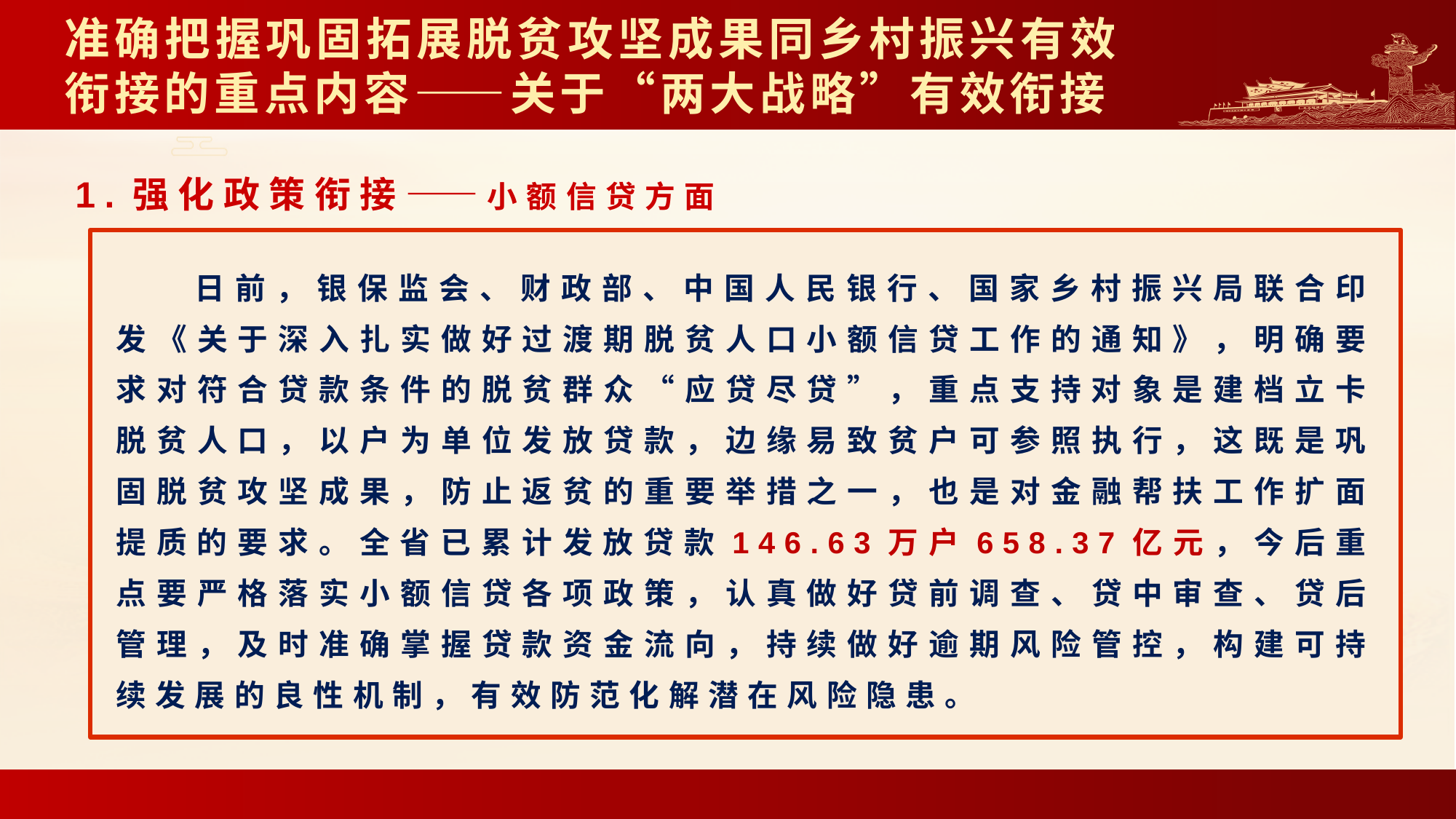

# 准确把握巩固拓展脱贫攻坚成果同乡村振兴有效衔接的重点内容——关于“两大战略”有效衔接
1.强化政策衔接——小额信贷方面
日前，银保监会、财政部、中国人民银行、国家乡村振兴局联合印发《关于深入扎实做好过渡期脱贫人口小额信贷工作的通知》，明确要求对符合贷款条件的脱贫群众“应贷尽贷”，重点支持对象是建档立卡脱贫人口，以户为单位发放贷款，边缘易致贫户可参照执行，这既是巩固脱贫攻坚成果，防止返贫的重要举措之一，也是对金融帮扶工作扩面提质的要求。全省已累计发放贷款146.63万户658.37亿元，今后重点要严格落实小额信贷各项政策，认真做好贷前调查、贷中审查、贷后管理，及时准确掌握贷款资金流向，持续做好逾期风险管控，构建可持续发展的良性机制，有效防范化解潜在风险隐患。